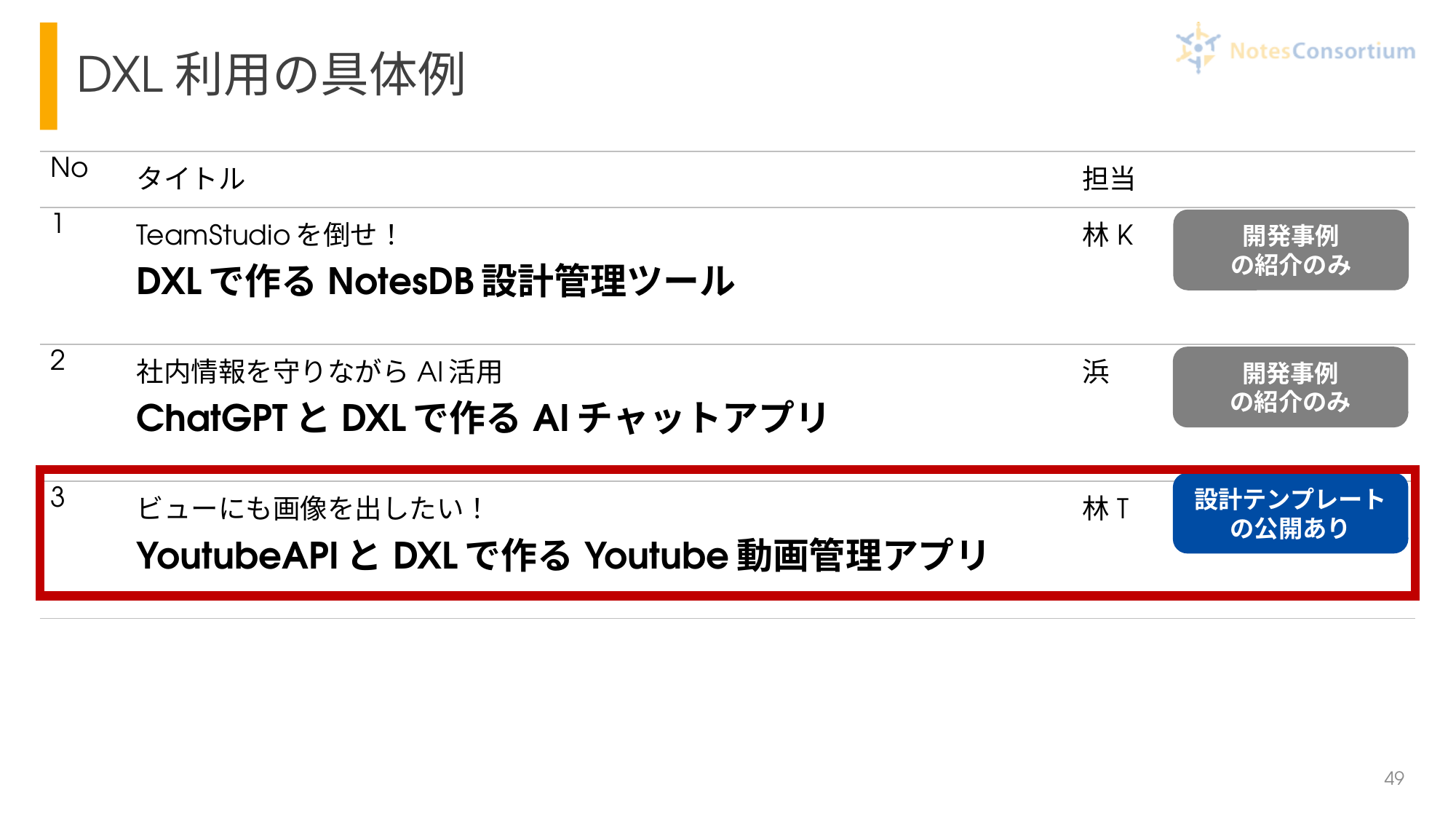

# DXL利用の具体例
| No | タイトル | 担当 |
| --- | --- | --- |
| 1 | TeamStudioを倒せ！ DXLで作るNotesDB設計管理ツール | 林K |
| 2 | 社内情報を守りながらAI活用 ChatGPTとDXLで作るAIチャットアプリ | 浜 |
| 3 | ビューにも画像を出したい！ YoutubeAPIとDXLで作るYoutube動画管理アプリ | 林T |
開発事例
の紹介のみ
開発事例
の紹介のみ

設計テンプレート
の公開あり
49